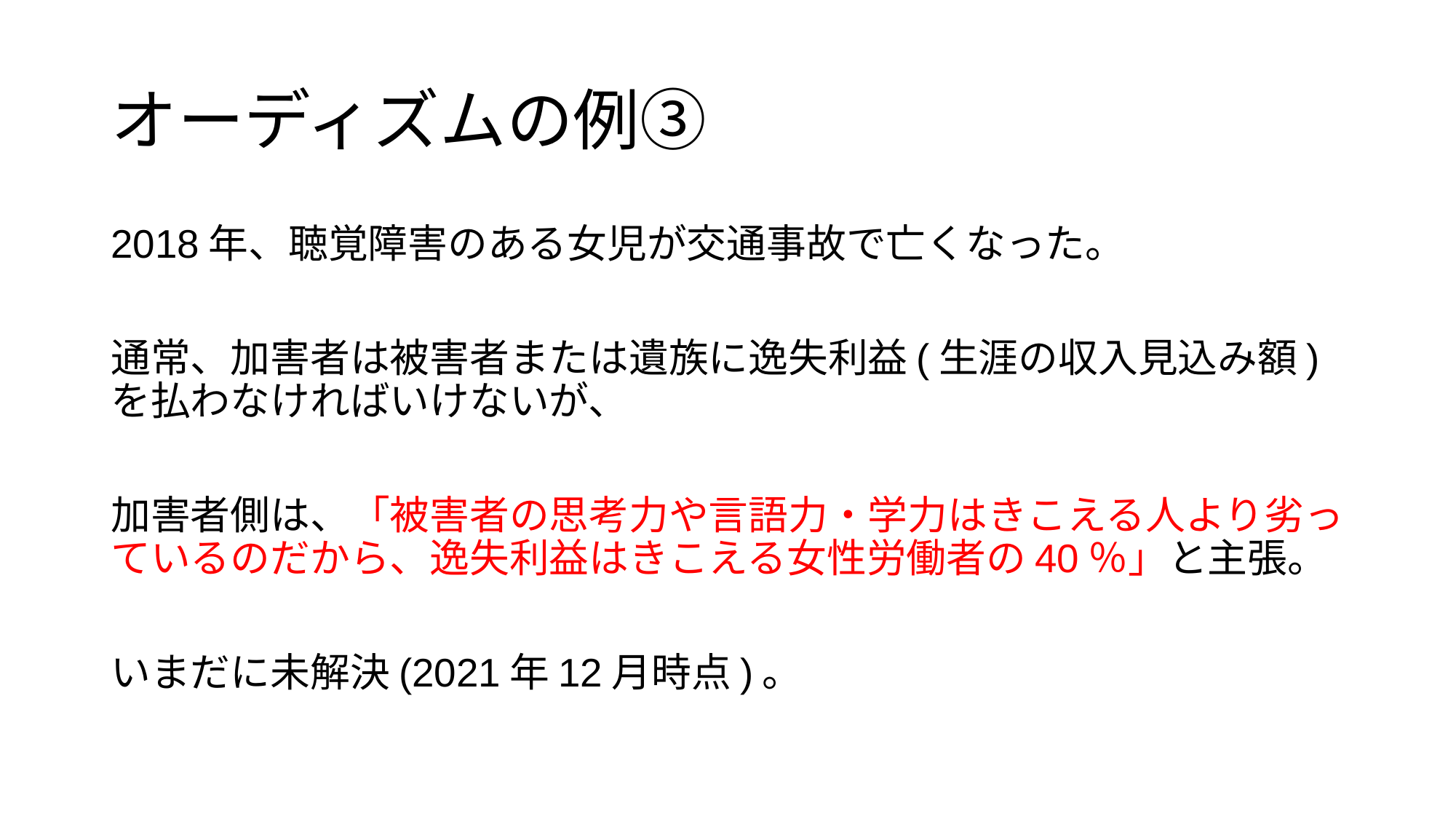

# オーディズムの例③
2018年、聴覚障害のある女児が交通事故で亡くなった。

通常、加害者は被害者または遺族に逸失利益(生涯の収入見込み額)を払わなければいけないが、

加害者側は、「被害者の思考力や言語力・学力はきこえる人より劣っているのだから、逸失利益はきこえる女性労働者の40％」と主張。

いまだに未解決(2021年12月時点)。